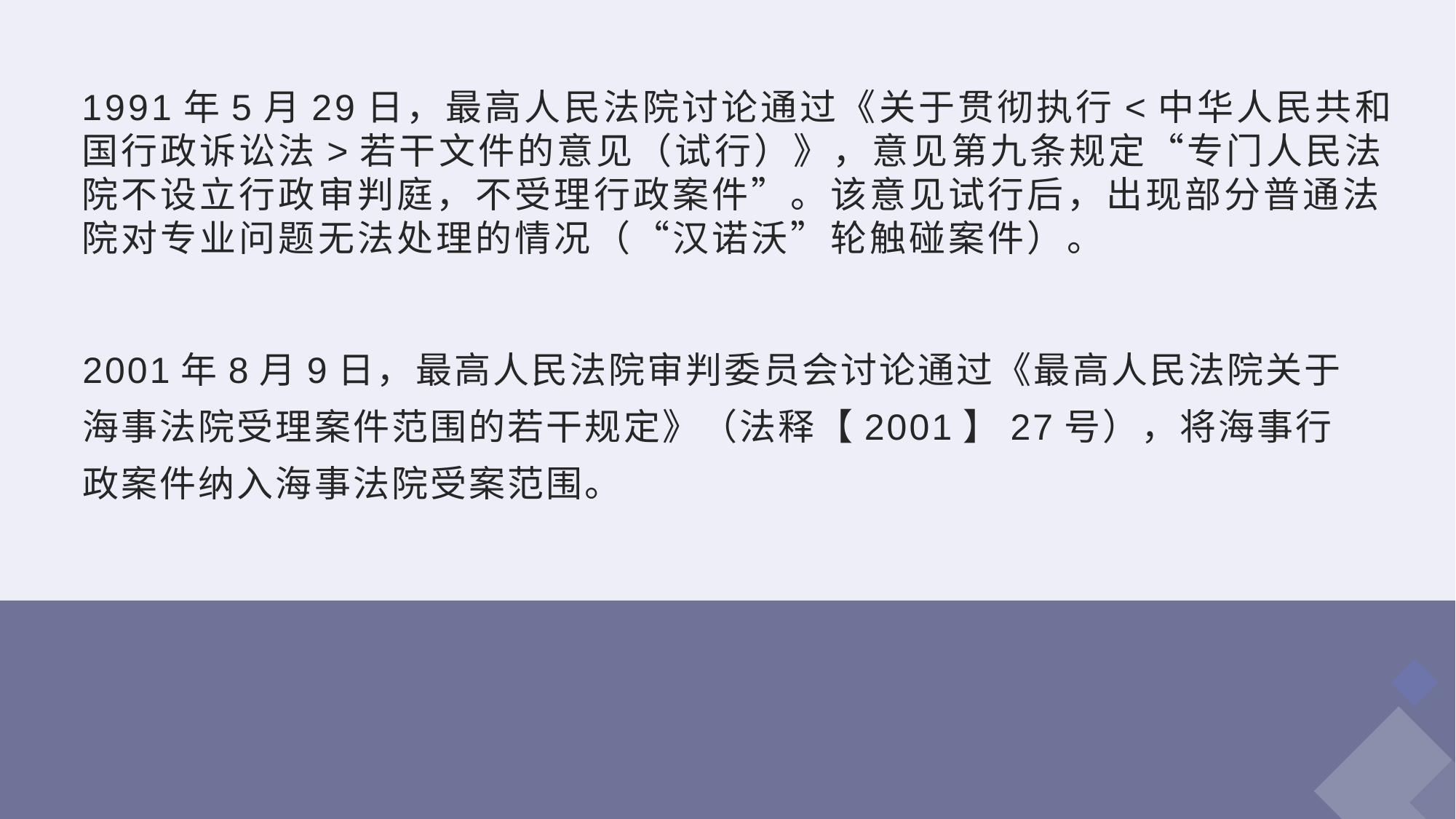

# 1991年5月29日，最高人民法院讨论通过《关于贯彻执行<中华人民共和国行政诉讼法>若干文件的意见（试行）》，意见第九条规定“专门人民法院不设立行政审判庭，不受理行政案件”。该意见试行后，出现部分普通法院对专业问题无法处理的情况（“汉诺沃”轮触碰案件）。
2001年8月9日，最高人民法院审判委员会讨论通过《最高人民法院关于海事法院受理案件范围的若干规定》（法释【2001】27号），将海事行政案件纳入海事法院受案范围。